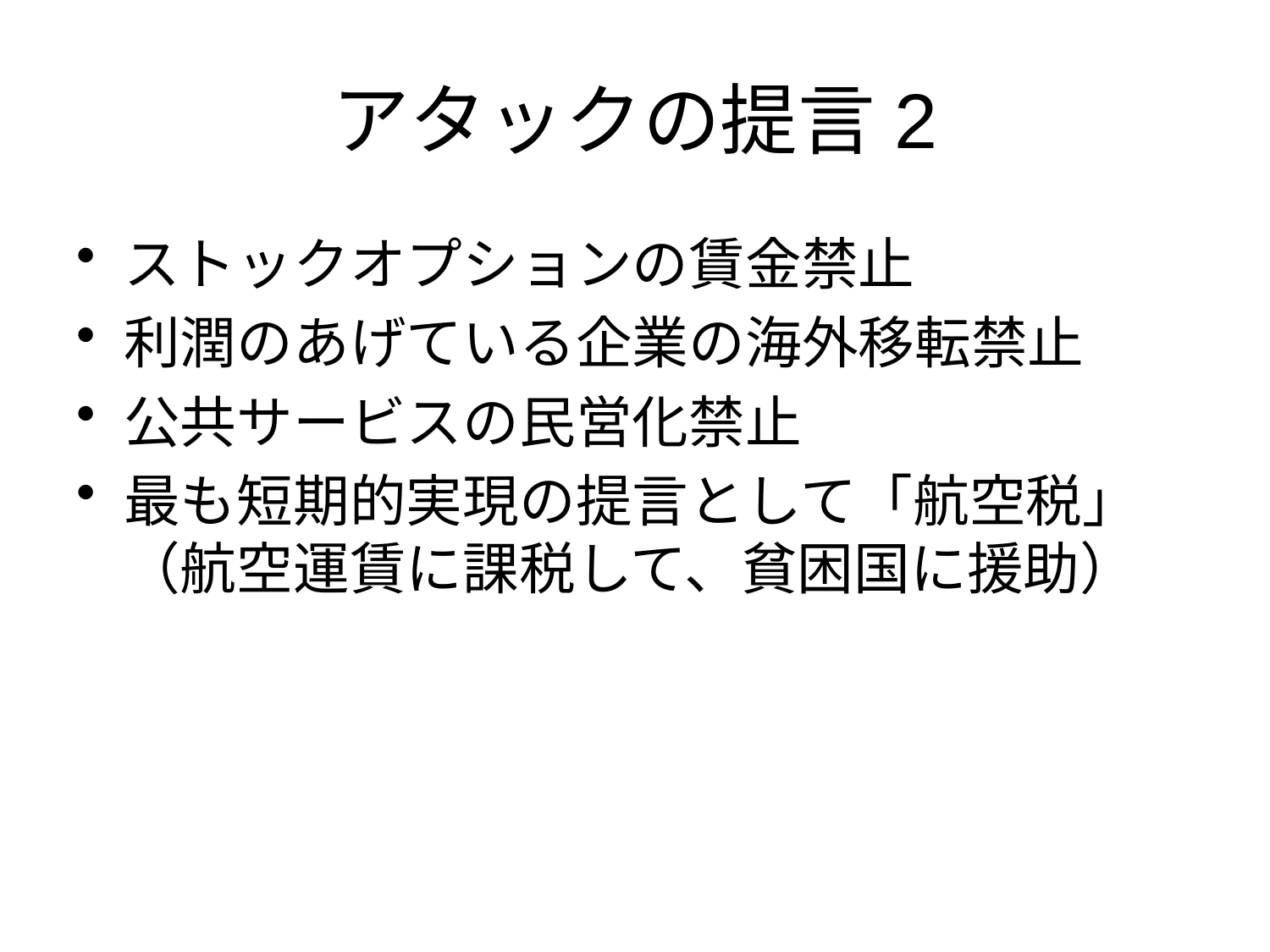

# アタックの提言2
ストックオプションの賃金禁止
利潤のあげている企業の海外移転禁止
公共サービスの民営化禁止
最も短期的実現の提言として「航空税」（航空運賃に課税して、貧困国に援助）